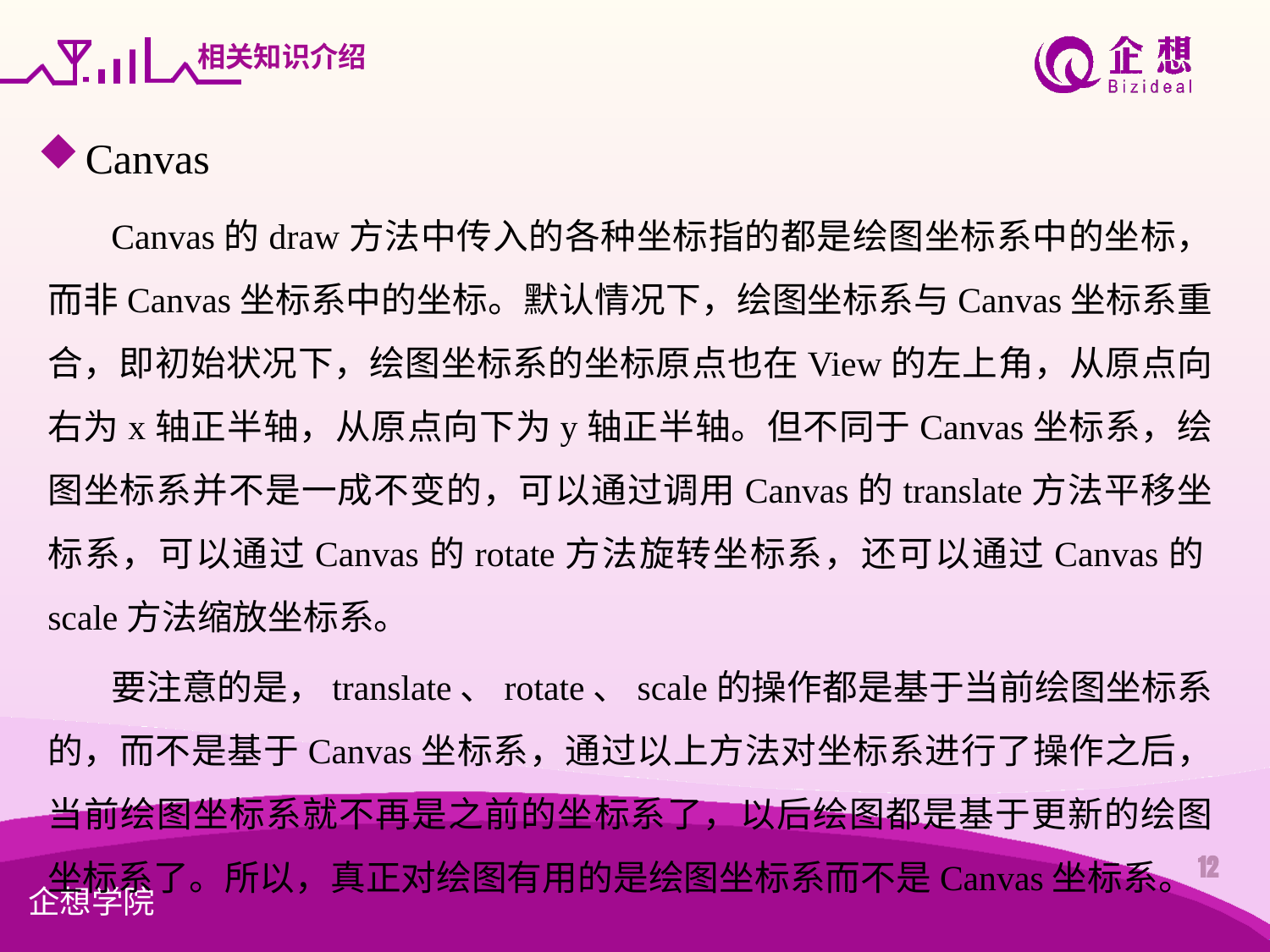

# 相关知识介绍
Canvas
Canvas的draw方法中传入的各种坐标指的都是绘图坐标系中的坐标，而非Canvas坐标系中的坐标。默认情况下，绘图坐标系与Canvas坐标系重合，即初始状况下，绘图坐标系的坐标原点也在View的左上角，从原点向右为x轴正半轴，从原点向下为y轴正半轴。但不同于Canvas坐标系，绘图坐标系并不是一成不变的，可以通过调用Canvas的translate方法平移坐标系，可以通过Canvas的rotate方法旋转坐标系，还可以通过Canvas的scale方法缩放坐标系。
要注意的是，translate、rotate、scale的操作都是基于当前绘图坐标系的，而不是基于Canvas坐标系，通过以上方法对坐标系进行了操作之后，当前绘图坐标系就不再是之前的坐标系了，以后绘图都是基于更新的绘图坐标系了。所以，真正对绘图有用的是绘图坐标系而不是Canvas坐标系。

12